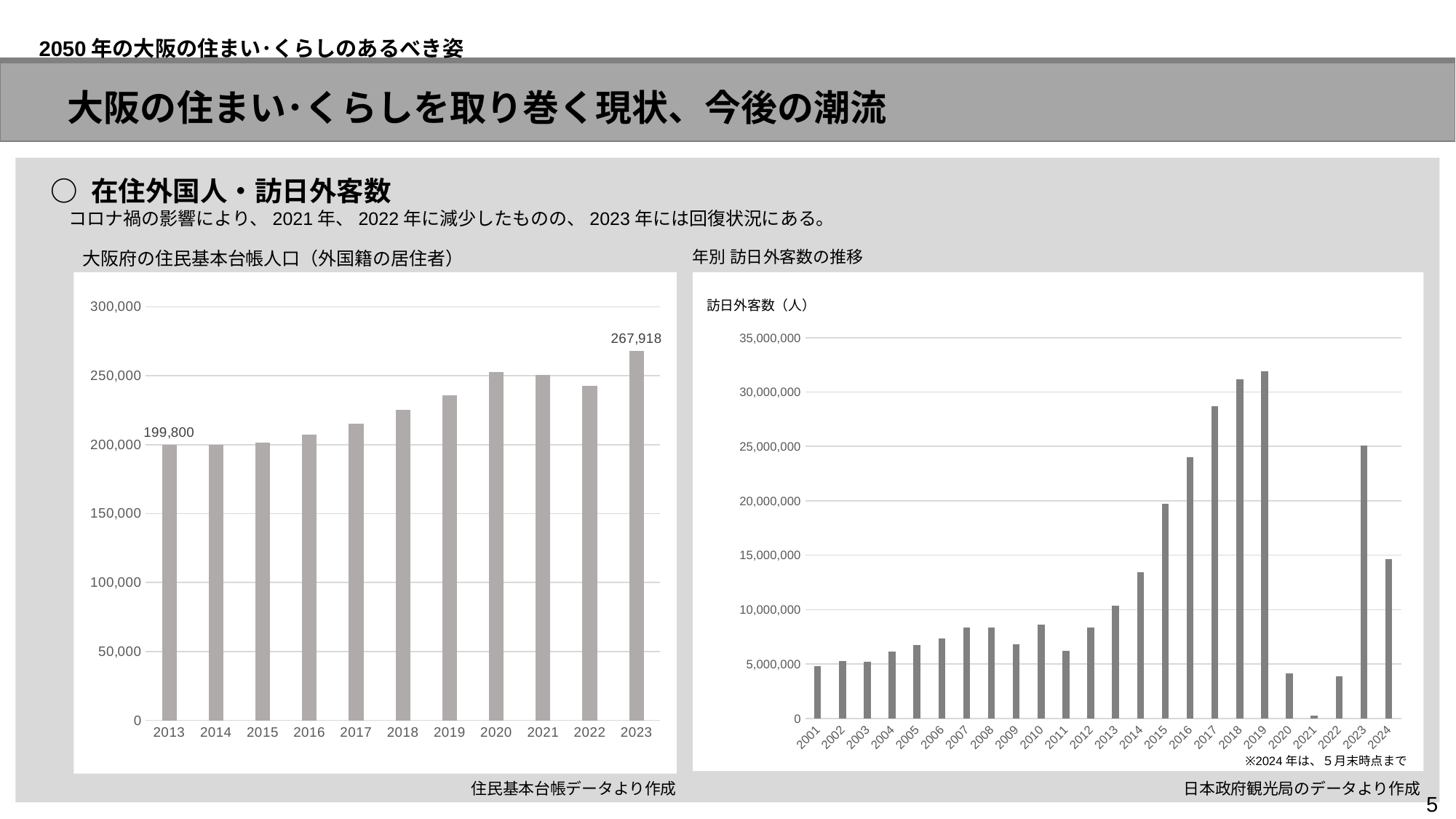

2050年の大阪の住まい･くらしのあるべき姿

　大阪の住まい･くらしを取り巻く現状、今後の潮流

○ 在住外国人・訪日外客数
　コロナ禍の影響により、2021年、2022年に減少したものの、2023年には回復状況にある。
年別 訪日外客数の推移
大阪府の住民基本台帳人口（外国籍の居住者）

### Chart

| Category | 訪日外客数 |
|---|---|
| 2001 | 4771555.0 |
| 2002 | 5238963.0 |
| 2003 | 5211725.0 |
| 2004 | 6137905.0 |
| 2005 | 6727926.0 |
| 2006 | 7334077.0 |
| 2007 | 8346969.0 |
| 2008 | 8350835.0 |
| 2009 | 6789658.0 |
| 2010 | 8611175.0 |
| 2011 | 6218752.0 |
| 2012 | 8358105.0 |
| 2013 | 10363904.0 |
| 2014 | 13413467.0 |
| 2015 | 19737409.0 |
| 2016 | 24039700.0 |
| 2017 | 28691073.0 |
| 2018 | 31191856.0 |
| 2019 | 31882049.0 |
| 2020 | 4115828.0 |
| 2021 | 245862.0 |
| 2022 | 3832110.0 |
| 2023 | 25066350.0 |
| 2024 | 14641500.0 |

### Chart

| Category |  |
|---|---|
| 2013 | 199800.0 |
| 2014 | 200180.0 |
| 2015 | 201455.0 |
| 2016 | 207338.0 |
| 2017 | 215057.0 |
| 2018 | 225269.0 |
| 2019 | 235977.0 |
| 2020 | 252742.0 |
| 2021 | 250827.0 |
| 2022 | 242955.0 |
| 2023 | 267918.0 |
訪日外客数（人）
※2024年は、５月末時点まで
住民基本台帳データより作成
日本政府観光局のデータより作成
5